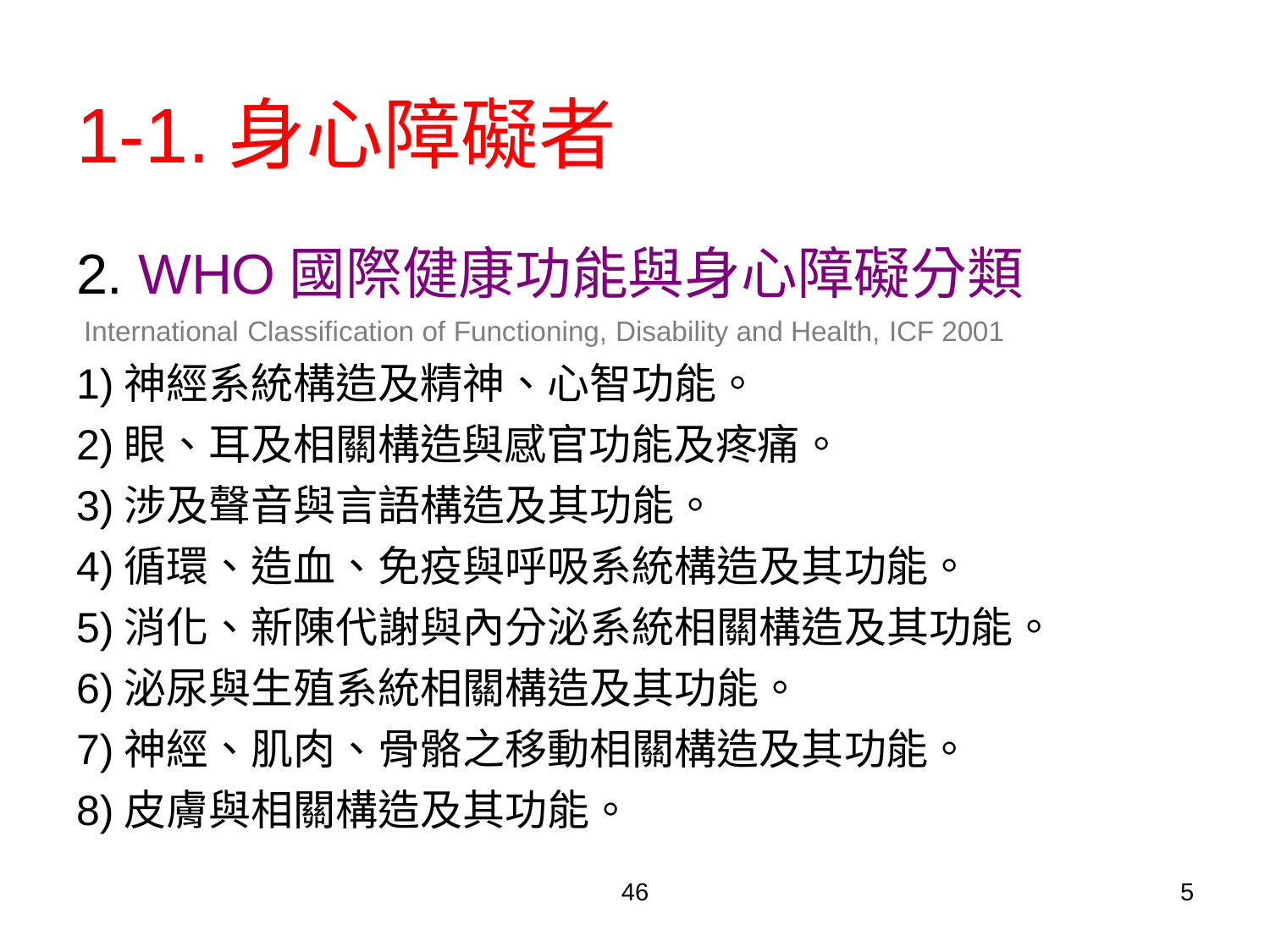

# 1-1.身心障礙者
2. WHO國際健康功能與身心障礙分類
International Classification of Functioning, Disability and Health, ICF 2001
1)神經系統構造及精神、心智功能。
2)眼、耳及相關構造與感官功能及疼痛。
3)涉及聲音與言語構造及其功能。
4)循環、造血、免疫與呼吸系統構造及其功能。
5)消化、新陳代謝與內分泌系統相關構造及其功能。
6)泌尿與生殖系統相關構造及其功能。
7)神經、肌肉、骨骼之移動相關構造及其功能。
8)皮膚與相關構造及其功能。
46
5